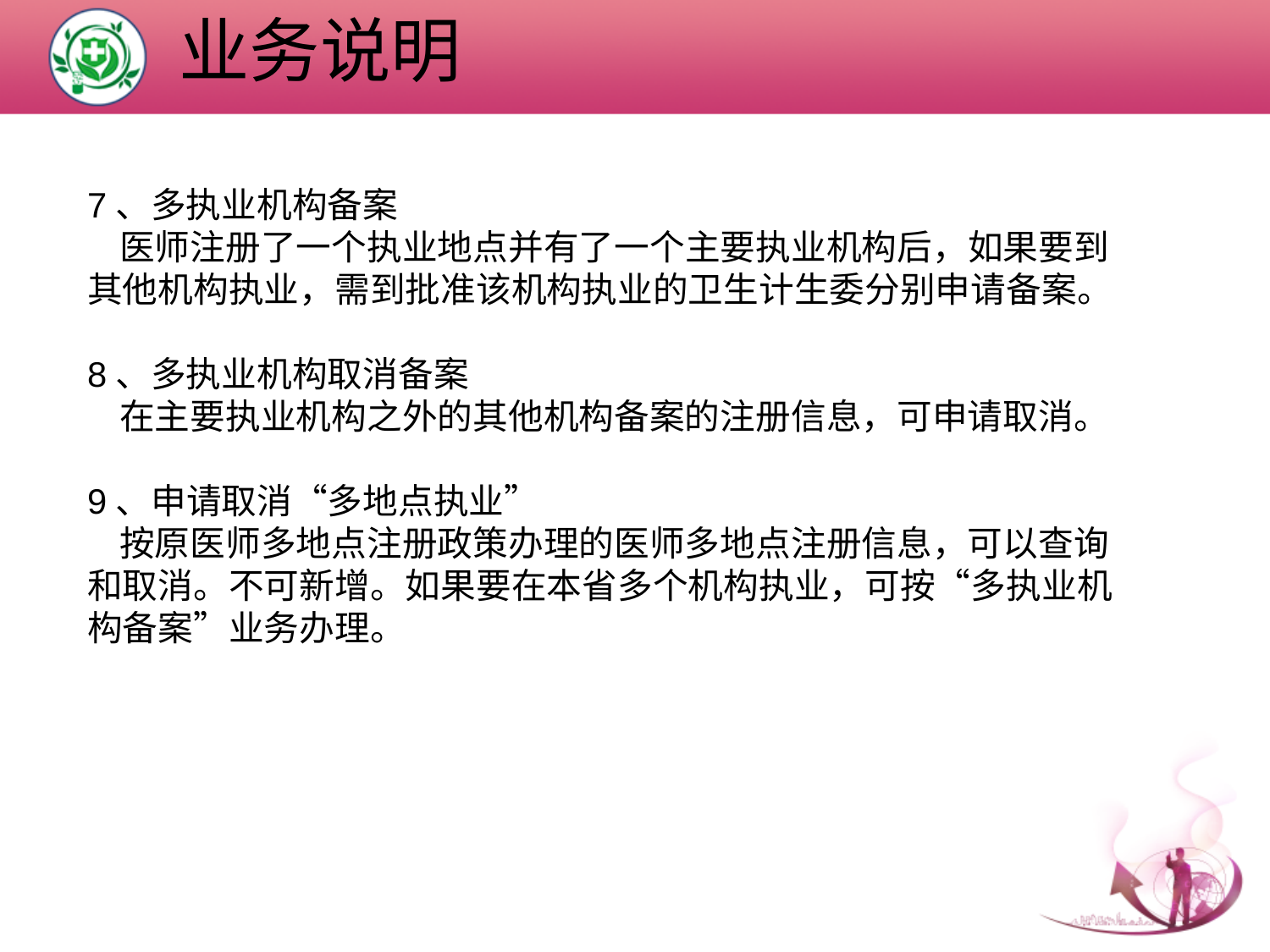

业务说明
7、多执业机构备案
   医师注册了一个执业地点并有了一个主要执业机构后，如果要到其他机构执业，需到批准该机构执业的卫生计生委分别申请备案。

8、多执业机构取消备案
   在主要执业机构之外的其他机构备案的注册信息，可申请取消。

9、申请取消“多地点执业”
   按原医师多地点注册政策办理的医师多地点注册信息，可以查询和取消。不可新增。如果要在本省多个机构执业，可按“多执业机构备案”业务办理。